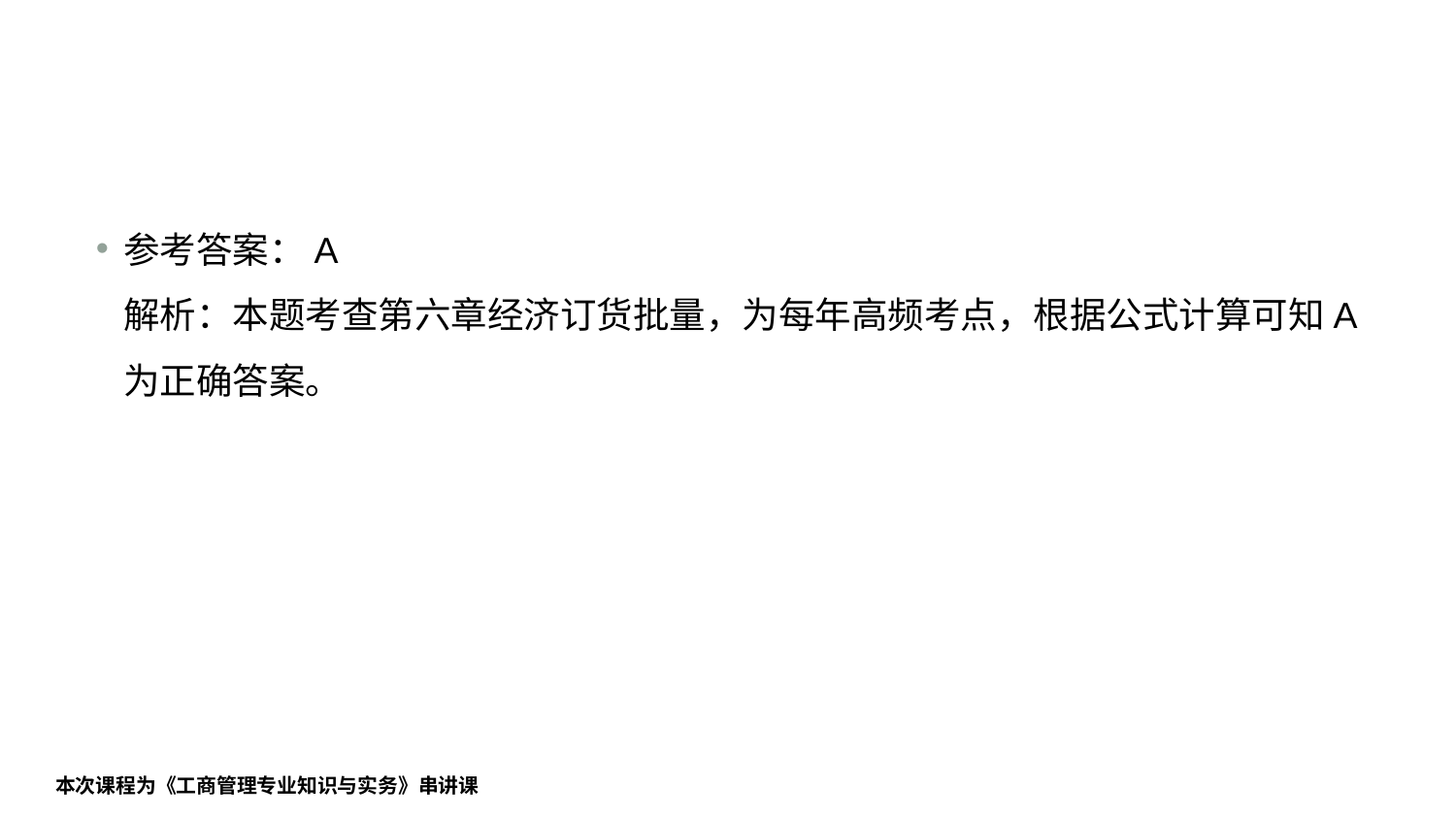

#

参考答案：A
解析：本题考查第六章经济订货批量，为每年高频考点，根据公式计算可知A为正确答案。